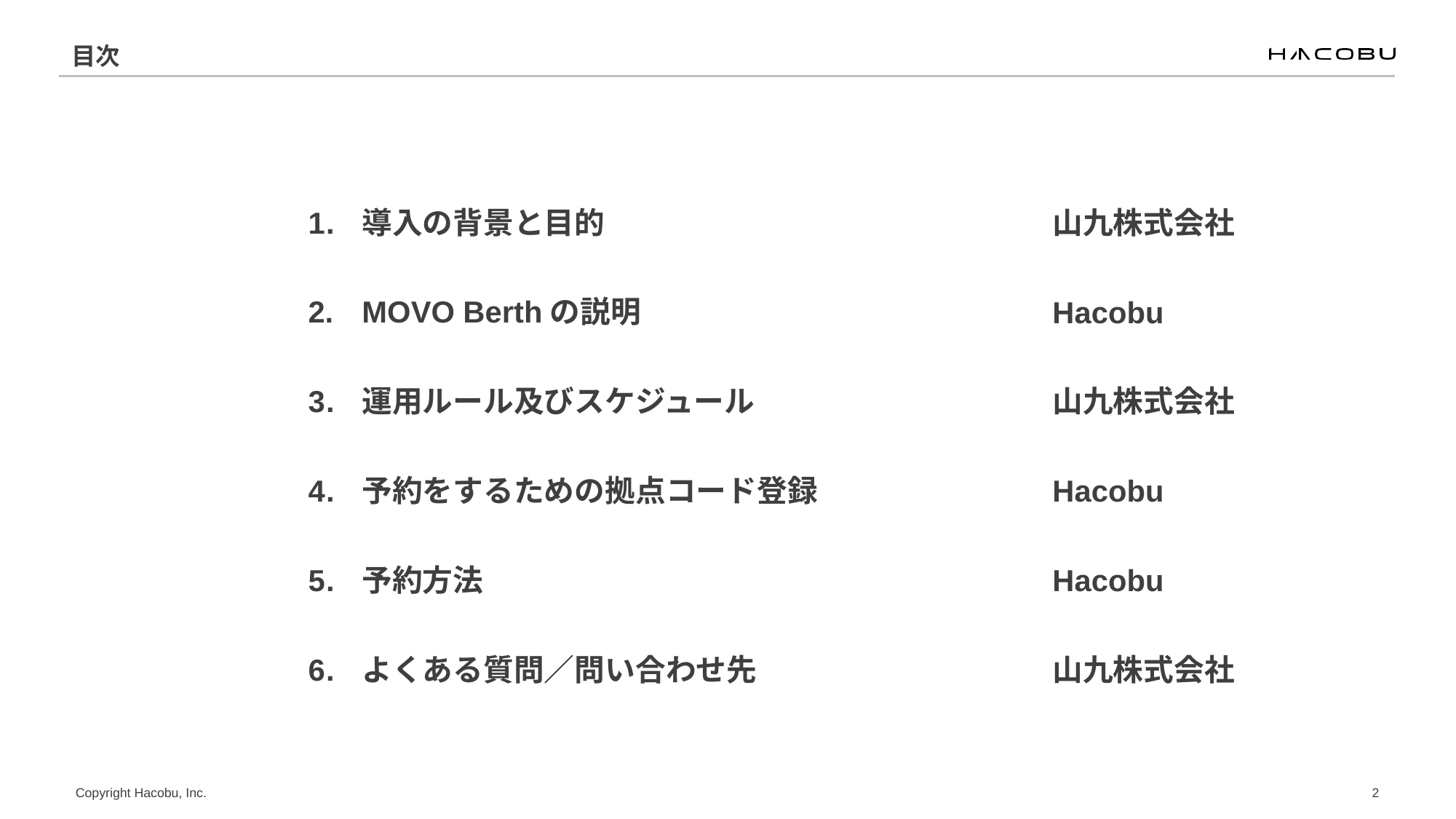

山九株式会社
Hacobu
山九株式会社
Hacobu
Hacobu
山九株式会社
導入の背景と目的
MOVO Berthの説明
運用ルール及びスケジュール
予約をするための拠点コード登録
予約方法
よくある質問／問い合わせ先